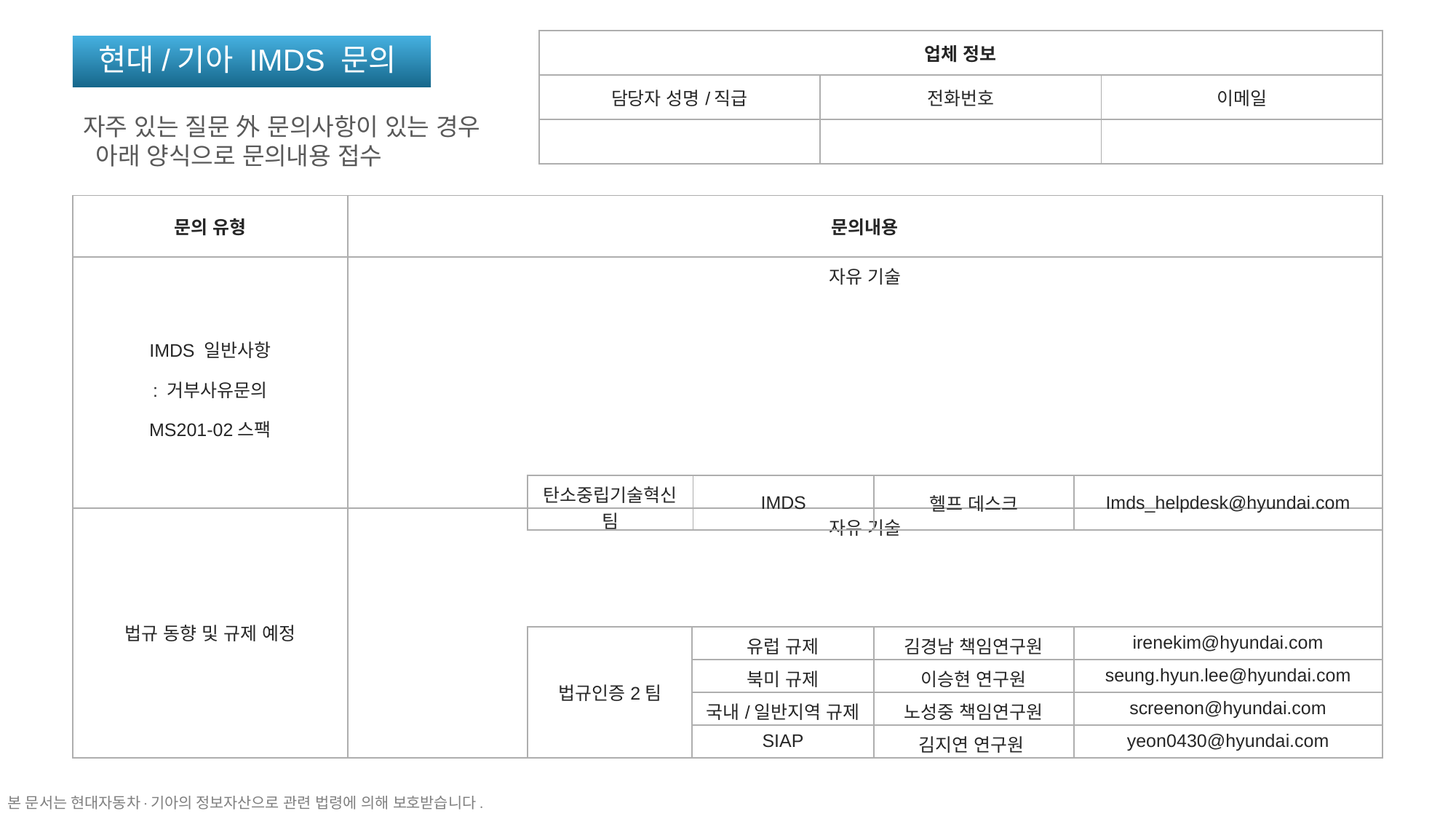

| 업체 정보 |  |  |
| --- | --- | --- |
| 담당자 성명/직급 | 전화번호 | 이메일 |
|  |  |  |
현대/기아 IMDS 문의
자주 있는 질문 外 문의사항이 있는 경우
 아래 양식으로 문의내용 접수
| 문의 유형 | 문의내용 |
| --- | --- |
| IMDS 일반사항 : 거부사유문의 MS201-02스팩 | 자유 기술 |
| 법규 동향 및 규제 예정 | 자유 기술 |
| 탄소중립기술혁신팀 | IMDS | 헬프 데스크 | Imds\_helpdesk@hyundai.com |
| --- | --- | --- | --- |
| 법규인증2팀 | 유럽 규제 | 김경남 책임연구원 | irenekim@hyundai.com |
| --- | --- | --- | --- |
|  | 북미 규제 | 이승현 연구원 | seung.hyun.lee@hyundai.com |
|  | 국내/일반지역 규제 | 노성중 책임연구원 | screenon@hyundai.com |
|  | SIAP | 김지연 연구원 | yeon0430@hyundai.com |